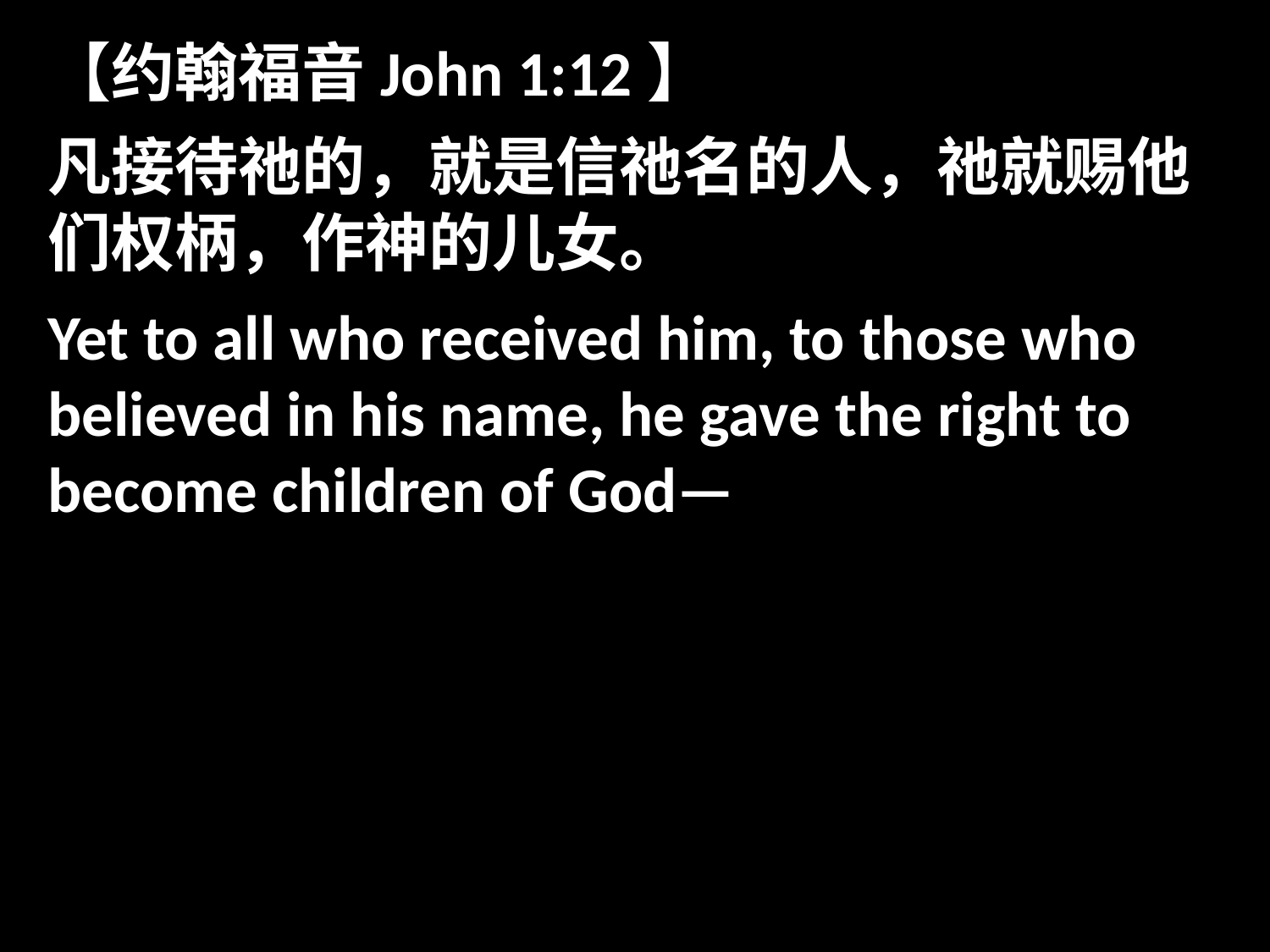

【约翰福音John 1:12】
凡接待祂的，就是信祂名的人，祂就赐他们权柄，作神的儿女。
Yet to all who received him, to those who believed in his name, he gave the right to become children of God—